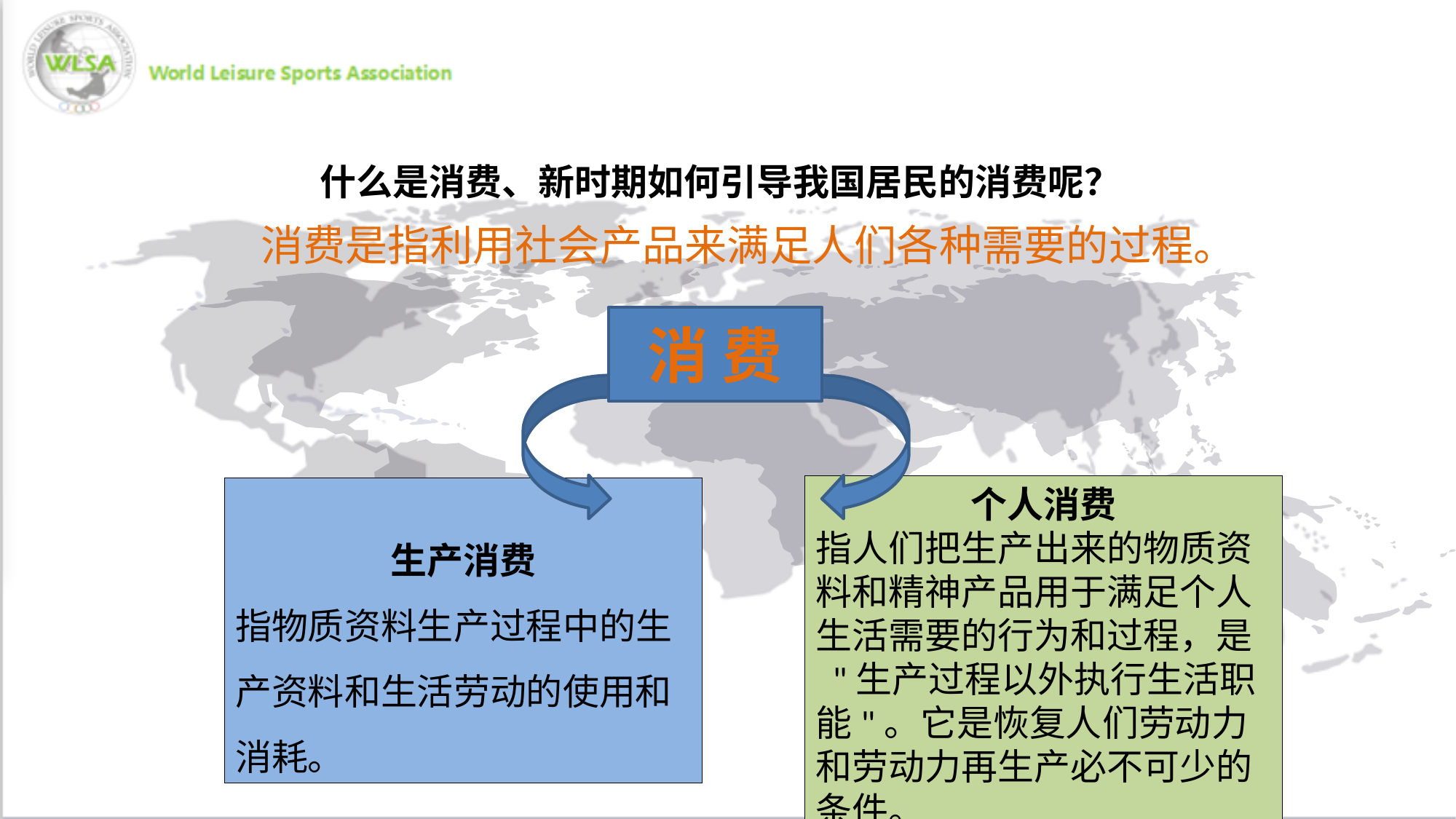

什么是消费、新时期如何引导我国居民的消费呢？

消费是指利用社会产品来满足人们各种需要的过程。

消 费

个人消费
指人们把生产出来的物质资料和精神产品用于满足个人生活需要的行为和过程，是 "生产过程以外执行生活职能"。它是恢复人们劳动力和劳动力再生产必不可少的条件。

生产消费
指物质资料生产过程中的生产资料和生活劳动的使用和消耗。